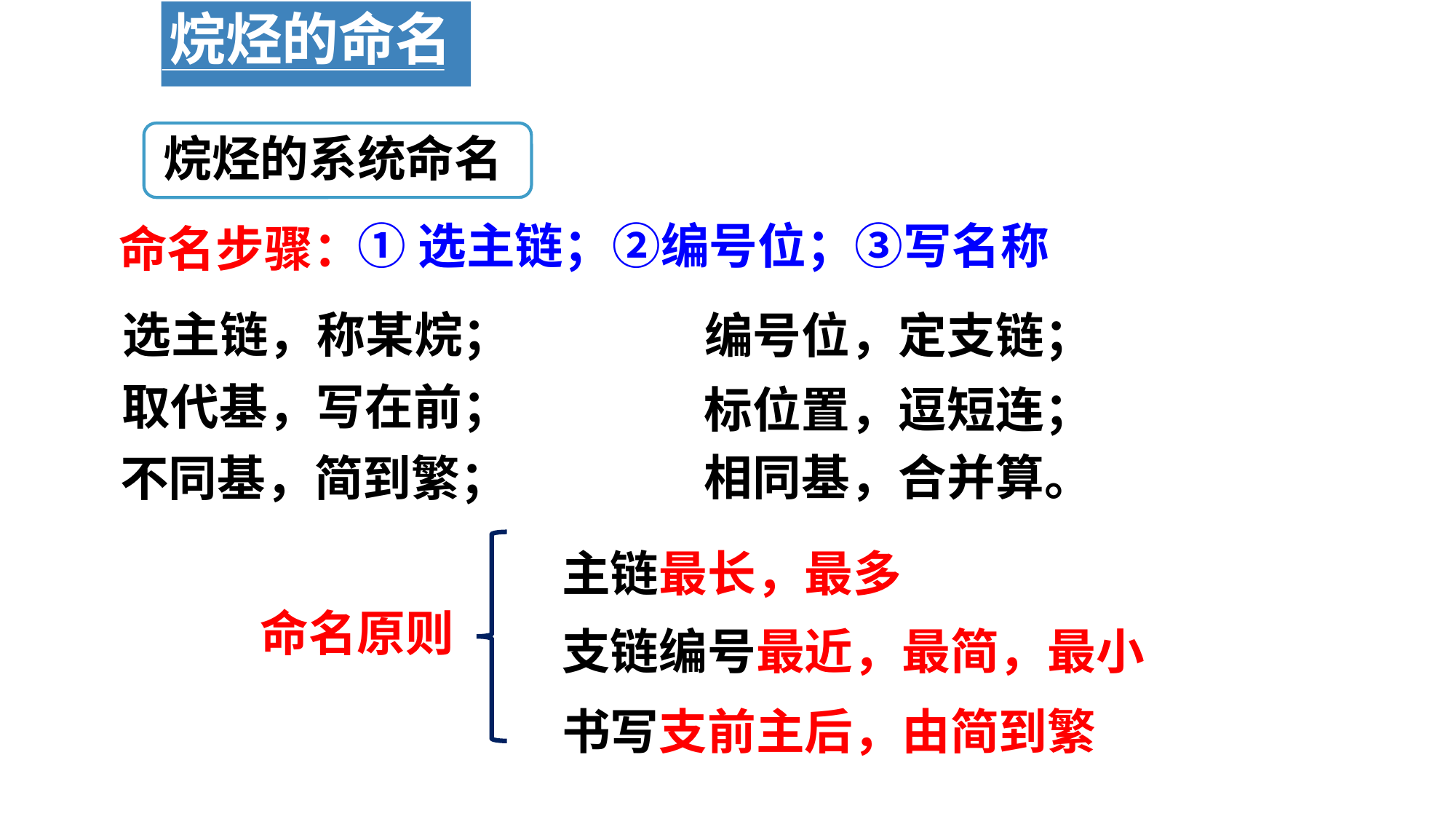

烷烃的命名
烷烃的系统命名

①选主链；②编号位；③写名称
命名步骤：
选主链，称某烷；
编号位，定支链；
取代基，写在前；
标位置，逗短连；
相同基，合并算。
不同基，简到繁；

主链最长，最多
命名原则
支链编号最近，最简，最小
书写支前主后，由简到繁